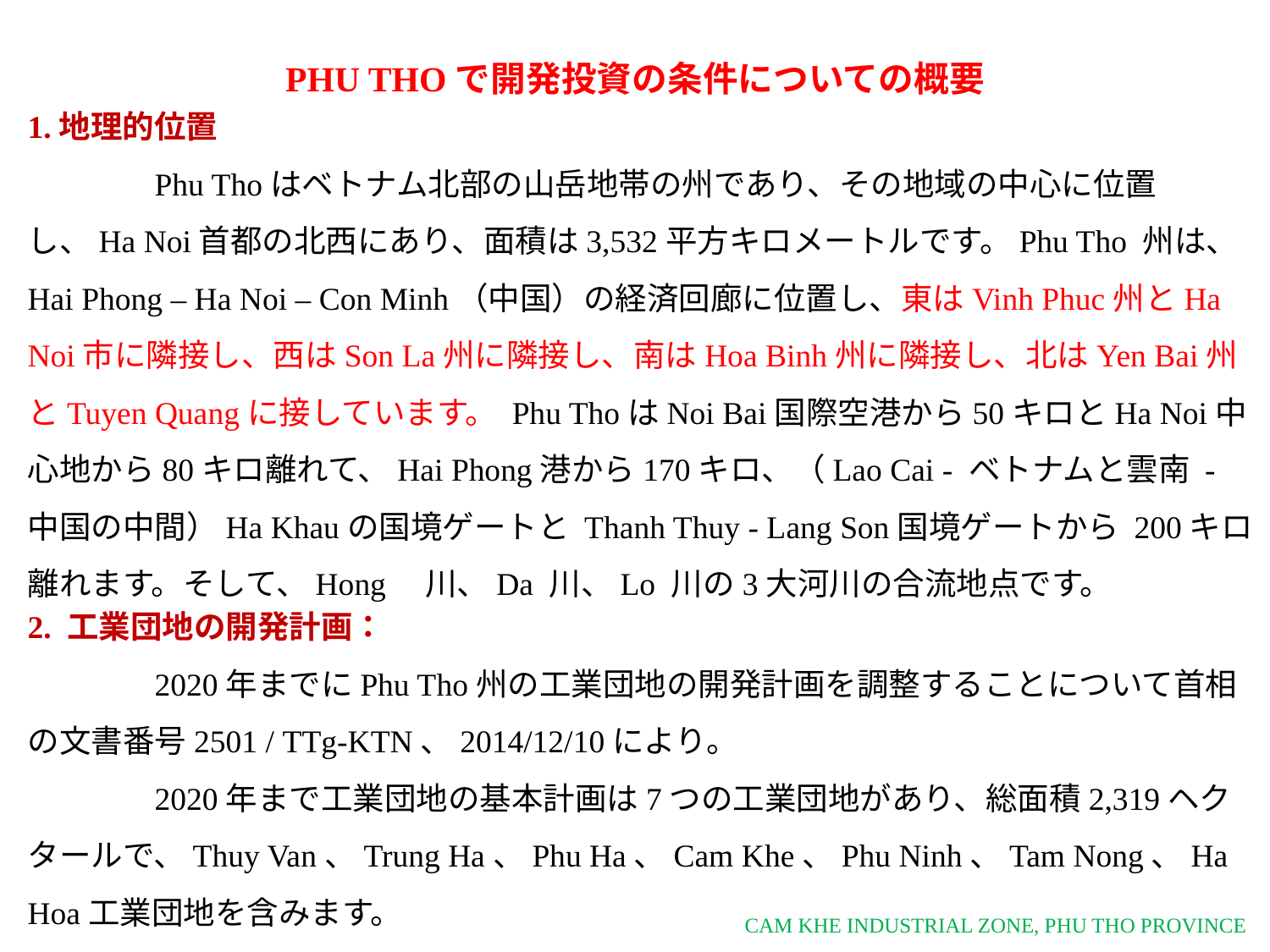

PHU THOで開発投資の条件についての概要
1.地理的位置
 	Phu Thoはベトナム北部の山岳地帯の州であり、その地域の中心に位置し、Ha Noi首都の北西にあり、面積は3,532平方キロメートルです。Phu Tho 州は、Hai Phong – Ha Noi – Con Minh（中国）の経済回廊に位置し、東はVinh Phuc州とHa Noi市に隣接し、西はSon La州に隣接し、南はHoa Binh州に隣接し、北はYen Bai州とTuyen Quangに接しています。 Phu ThoはNoi Bai国際空港から50キロとHa Noi中心地から80キロ離れて、Hai Phong港から170キロ、（Lao Cai - ベトナムと雲南 - 中国の中間）Ha Khauの国境ゲートと Thanh Thuy - Lang Son国境ゲートから 200キロ離れます。そして、Hong　川、Da 川、Lo 川の3大河川の合流地点です。
2. 工業団地の開発計画：
	2020年までにPhu Tho州の工業団地の開発計画を調整することについて首相の文書番号2501 / TTg-KTN、2014/12/10により。
	2020年まで工業団地の基本計画は7つの工業団地があり、総面積2,319ヘクタールで、Thuy Van、Trung Ha、Phu Ha、Cam Khe、Phu Ninh、Tam Nong、Ha Hoa工業団地を含みます。
CAM KHE INDUSTRIAL ZONE, PHU THO PROVINCE